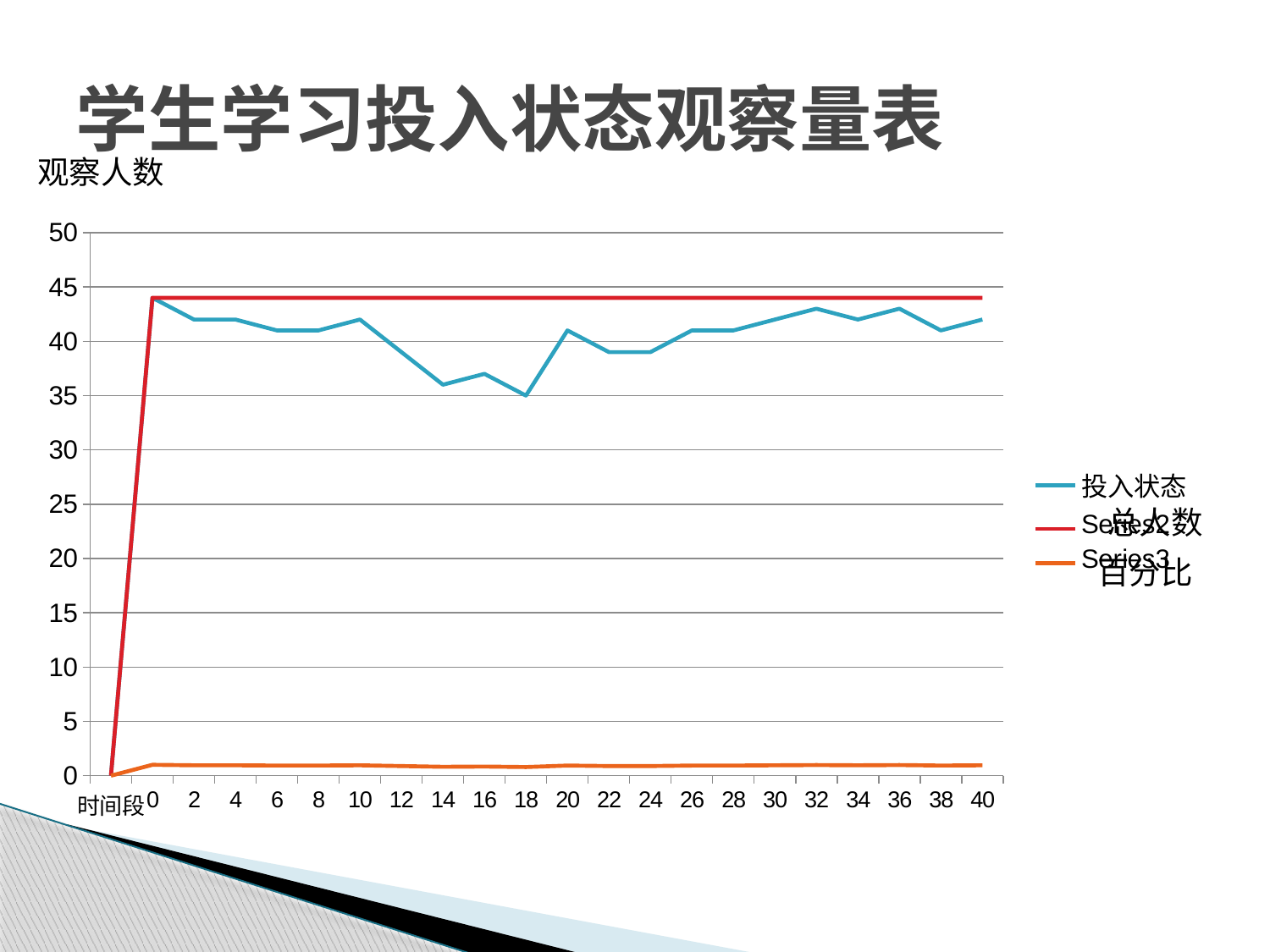

# 学生学习投入状态观察量表
观察人数

### Chart

| Category | 投入状态 |  |  |
|---|---|---|---|
| 时间段 | 0.0 | 0.0 | 0.0 |
| 0 | 44.0 | 44.0 | 1.0 |
| 2 | 42.0 | 44.0 | 0.9545454545454549 |
| 4 | 42.0 | 44.0 | 0.9545454545454549 |
| 6 | 41.0 | 44.0 | 0.9318181818181818 |
| 8 | 41.0 | 44.0 | 0.9318181818181818 |
| 10 | 42.0 | 44.0 | 0.9545454545454549 |
| 12 | 39.0 | 44.0 | 0.8863636363636364 |
| 14 | 36.0 | 44.0 | 0.8181818181818185 |
| 16 | 37.0 | 44.0 | 0.8409090909090912 |
| 18 | 35.0 | 44.0 | 0.7954545454545454 |
| 20 | 41.0 | 44.0 | 0.9318181818181818 |
| 22 | 39.0 | 44.0 | 0.8863636363636364 |
| 24 | 39.0 | 44.0 | 0.8863636363636364 |
| 26 | 41.0 | 44.0 | 0.9318181818181818 |
| 28 | 41.0 | 44.0 | 0.9318181818181818 |
| 30 | 42.0 | 44.0 | 0.9545454545454549 |
| 32 | 43.0 | 44.0 | 0.9772727272727273 |
| 34 | 42.0 | 44.0 | 0.9545454545454549 |
| 36 | 43.0 | 44.0 | 0.9772727272727273 |
| 38 | 41.0 | 44.0 | 0.9318181818181818 |
| 40 | 42.0 | 44.0 | 0.9545454545454549 |
总人数
百分比